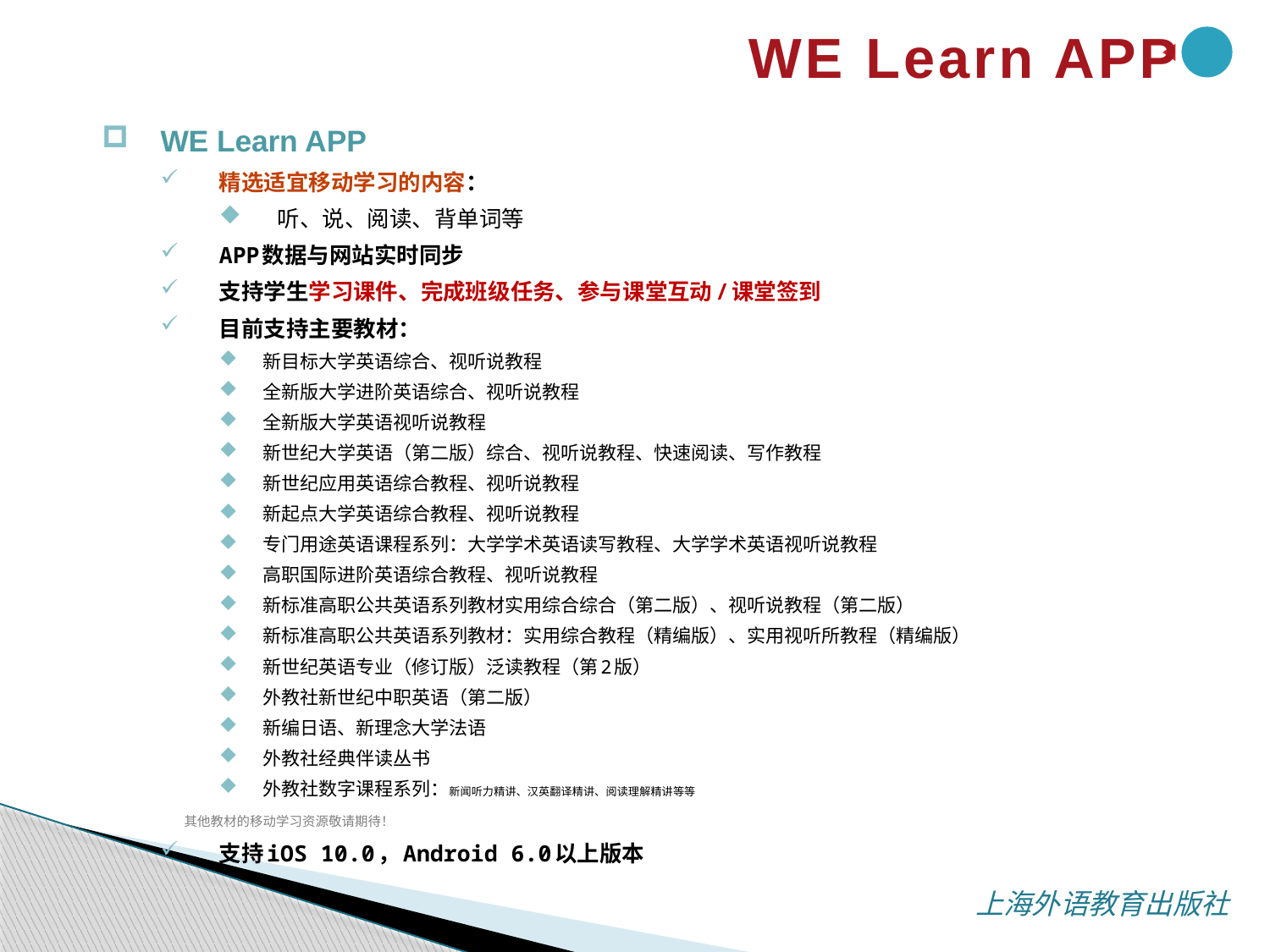

WE Learn APP

WE Learn APP
精选适宜移动学习的内容：
听、说、阅读、背单词等
APP数据与网站实时同步
支持学生学习课件、完成班级任务、参与课堂互动/课堂签到
目前支持主要教材：
新目标大学英语综合、视听说教程
全新版大学进阶英语综合、视听说教程
全新版大学英语视听说教程
新世纪大学英语（第二版）综合、视听说教程、快速阅读、写作教程
新世纪应用英语综合教程、视听说教程
新起点大学英语综合教程、视听说教程
专门用途英语课程系列：大学学术英语读写教程、大学学术英语视听说教程
高职国际进阶英语综合教程、视听说教程
新标准高职公共英语系列教材实用综合综合（第二版）、视听说教程（第二版）
新标准高职公共英语系列教材：实用综合教程（精编版）、实用视听所教程（精编版）
新世纪英语专业（修订版）泛读教程（第2版）
外教社新世纪中职英语（第二版）
新编日语、新理念大学法语
外教社经典伴读丛书
外教社数字课程系列：新闻听力精讲、汉英翻译精讲、阅读理解精讲等等
	   其他教材的移动学习资源敬请期待！
支持iOS 10.0，Android 6.0以上版本

上海外语教育出版社